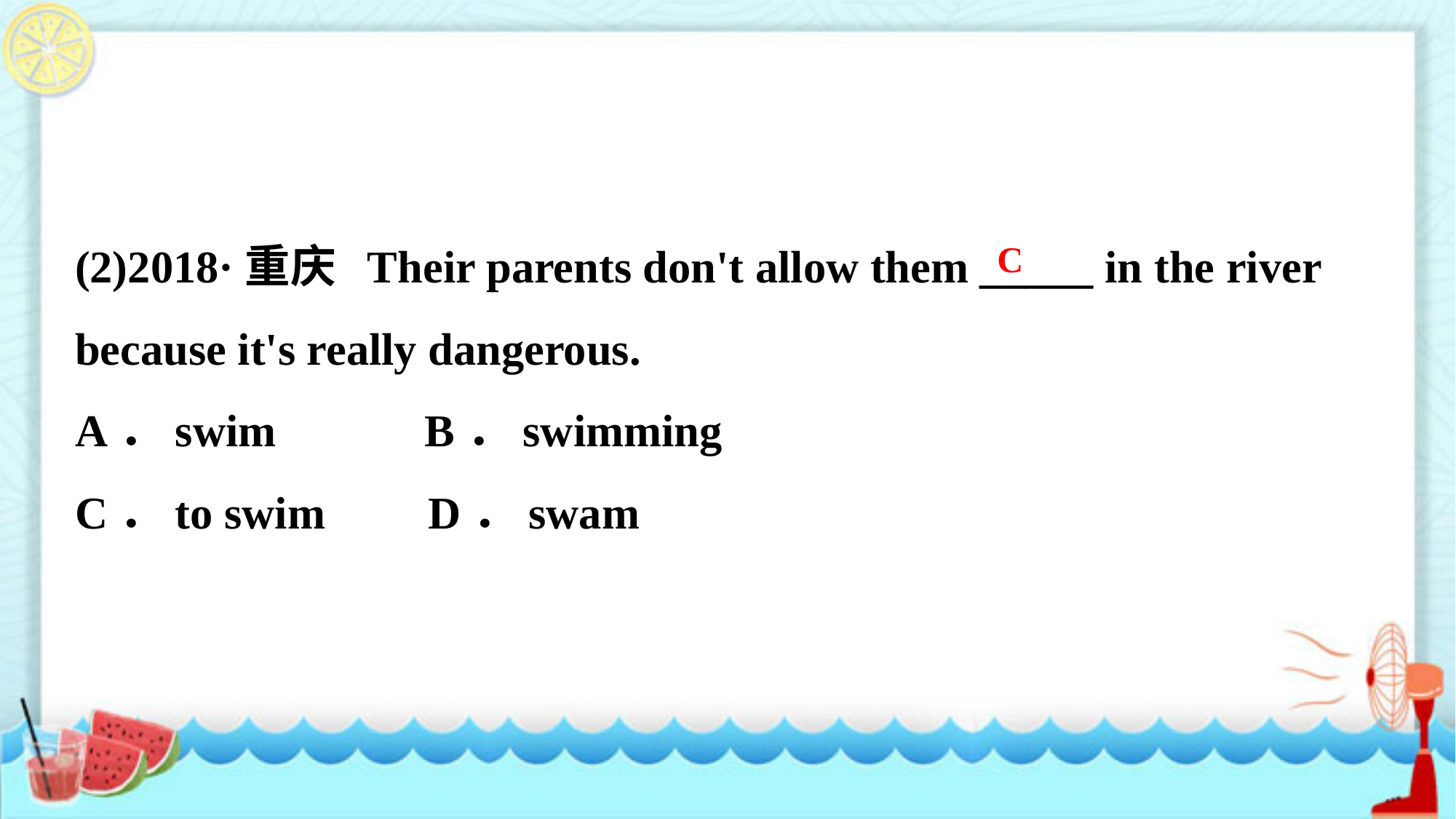

(2)2018·重庆  Their parents don't allow them _____ in the river because it's really dangerous.
A．swim             B．swimming
C．to swim         D．swam
C